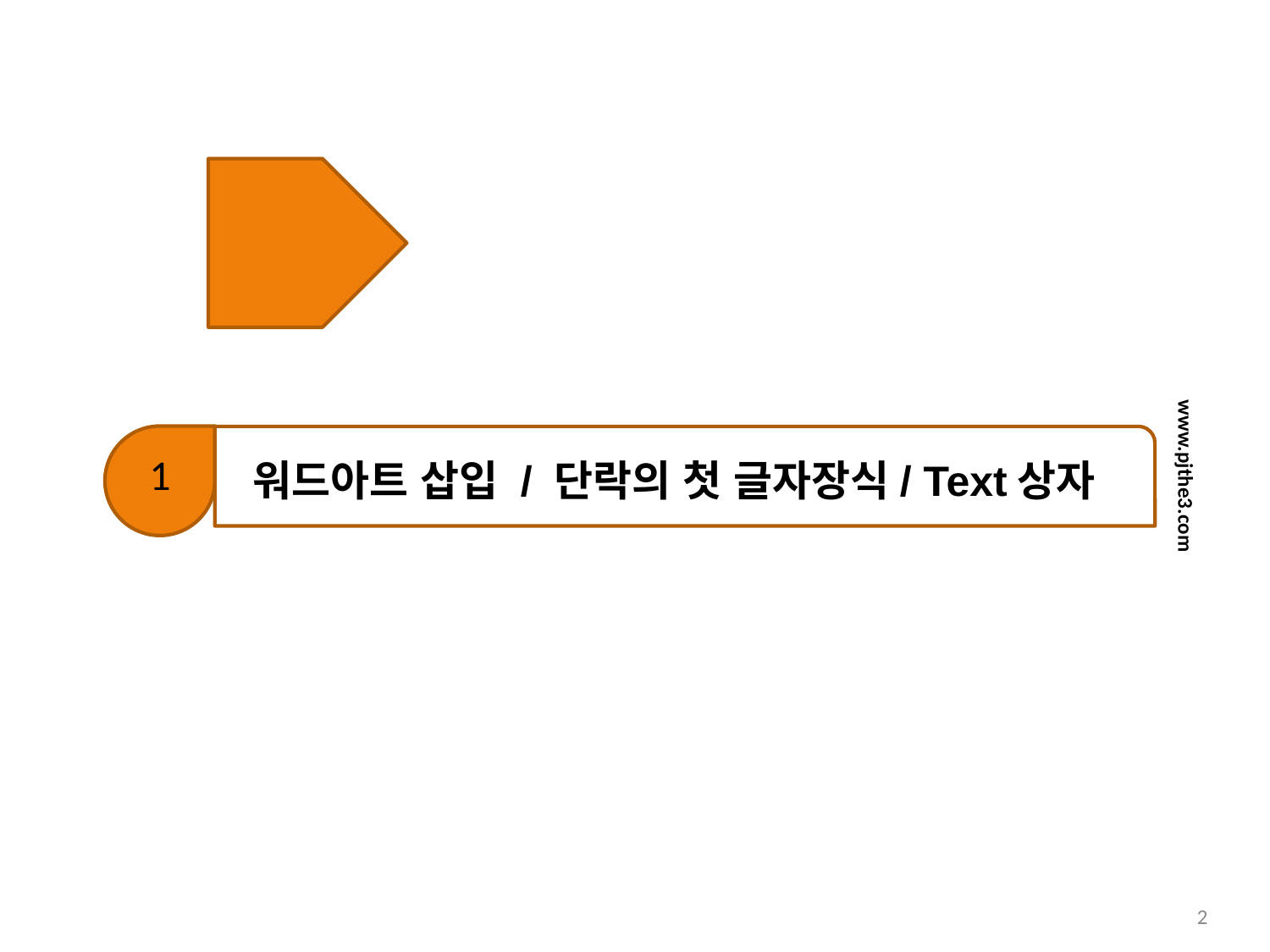

1
 워드아트 삽입 / 단락의 첫 글자장식/ Text상자
www.pjthe3.com
2